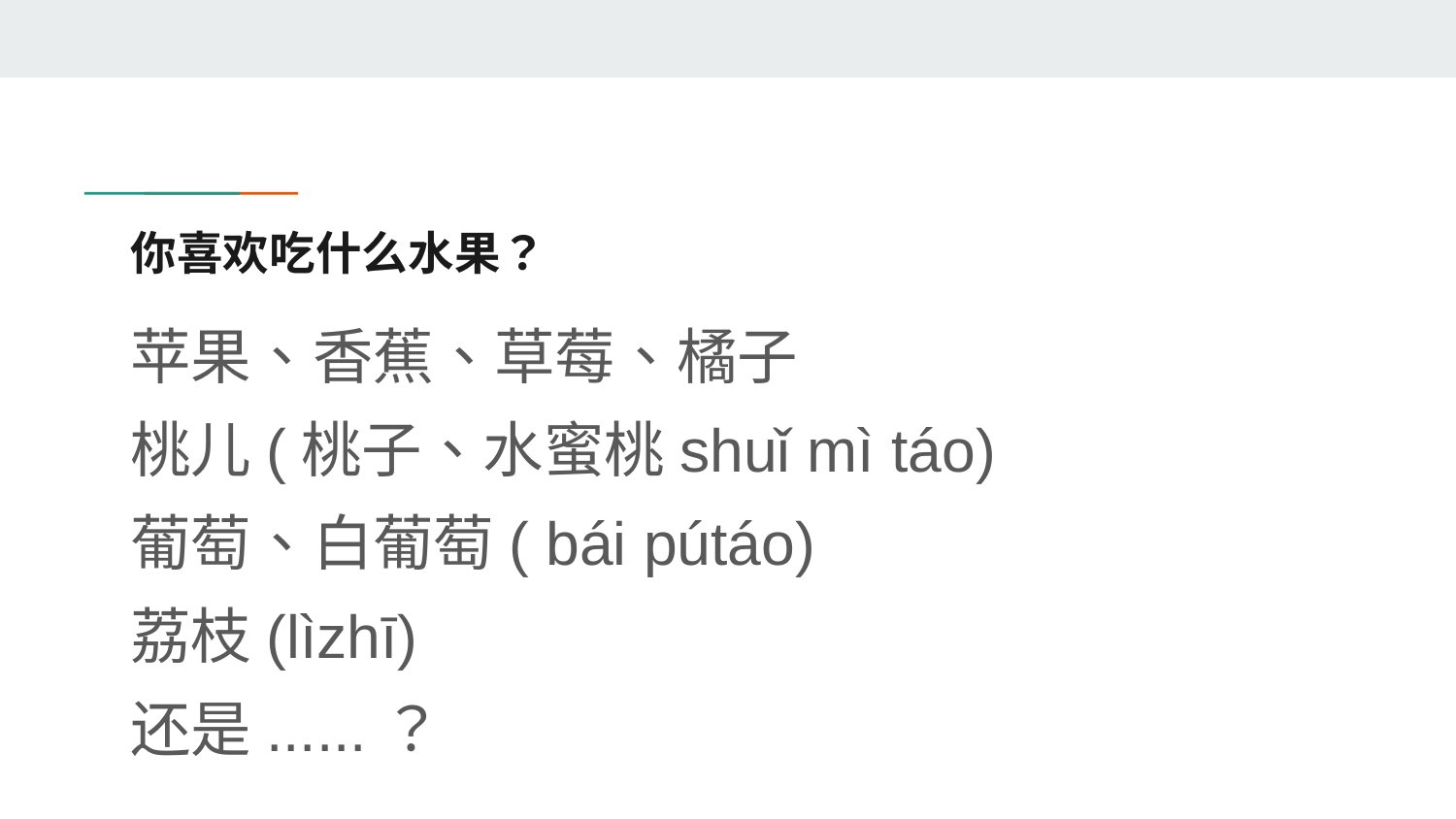

# 你喜欢吃什么水果？
苹果、香蕉、草莓、橘子
桃儿(桃子、水蜜桃shuǐ mì táo)
葡萄、白葡萄( bái pútáo)
荔枝(lìzhī)
还是......？